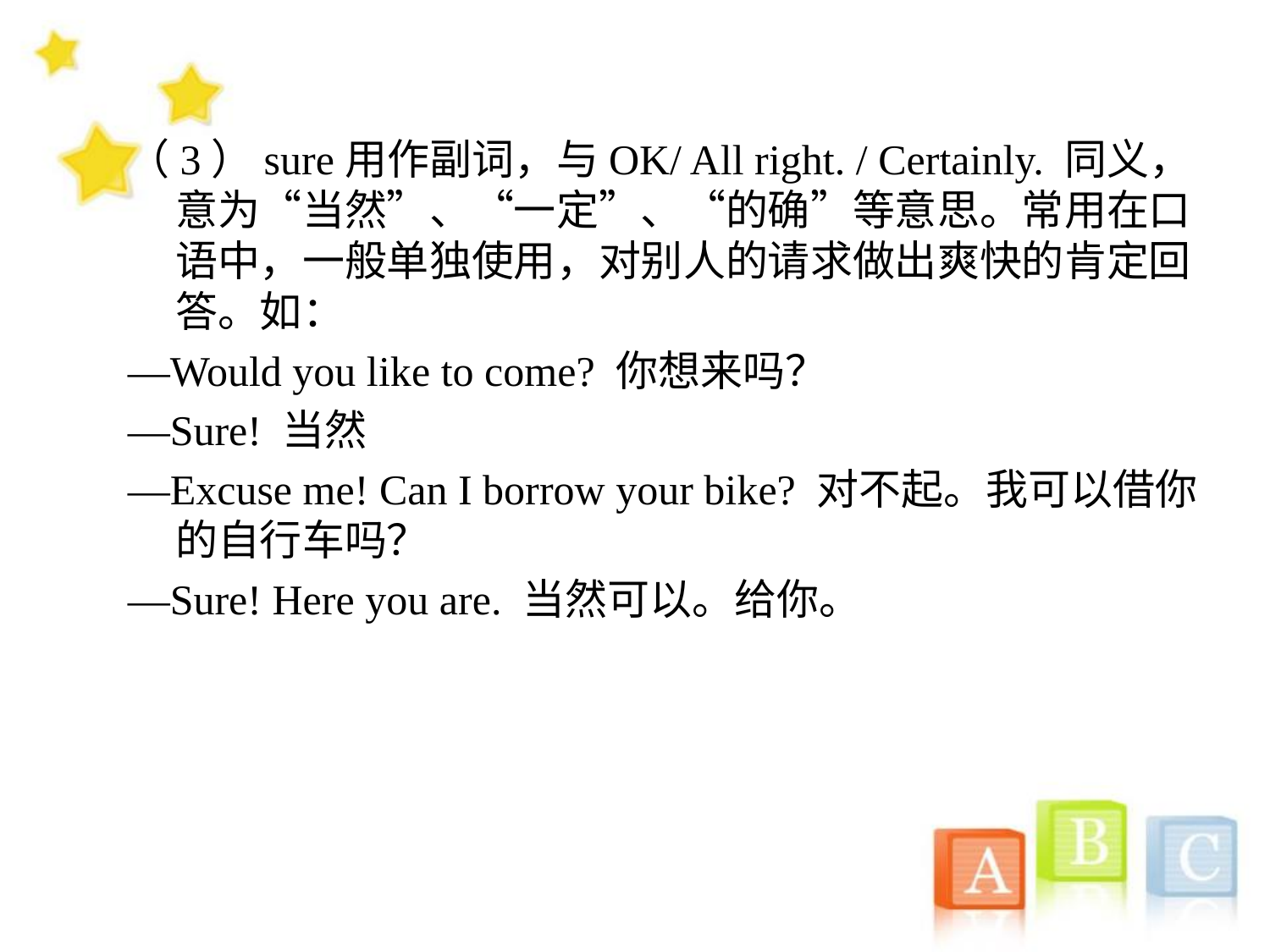

（3）sure用作副词，与OK/ All right. / Certainly. 同义，意为“当然”、“一定”、“的确”等意思。常用在口语中，一般单独使用，对别人的请求做出爽快的肯定回答。如：
—Would you like to come? 你想来吗？
—Sure! 当然
—Excuse me! Can I borrow your bike? 对不起。我可以借你的自行车吗？
—Sure! Here you are. 当然可以。给你。